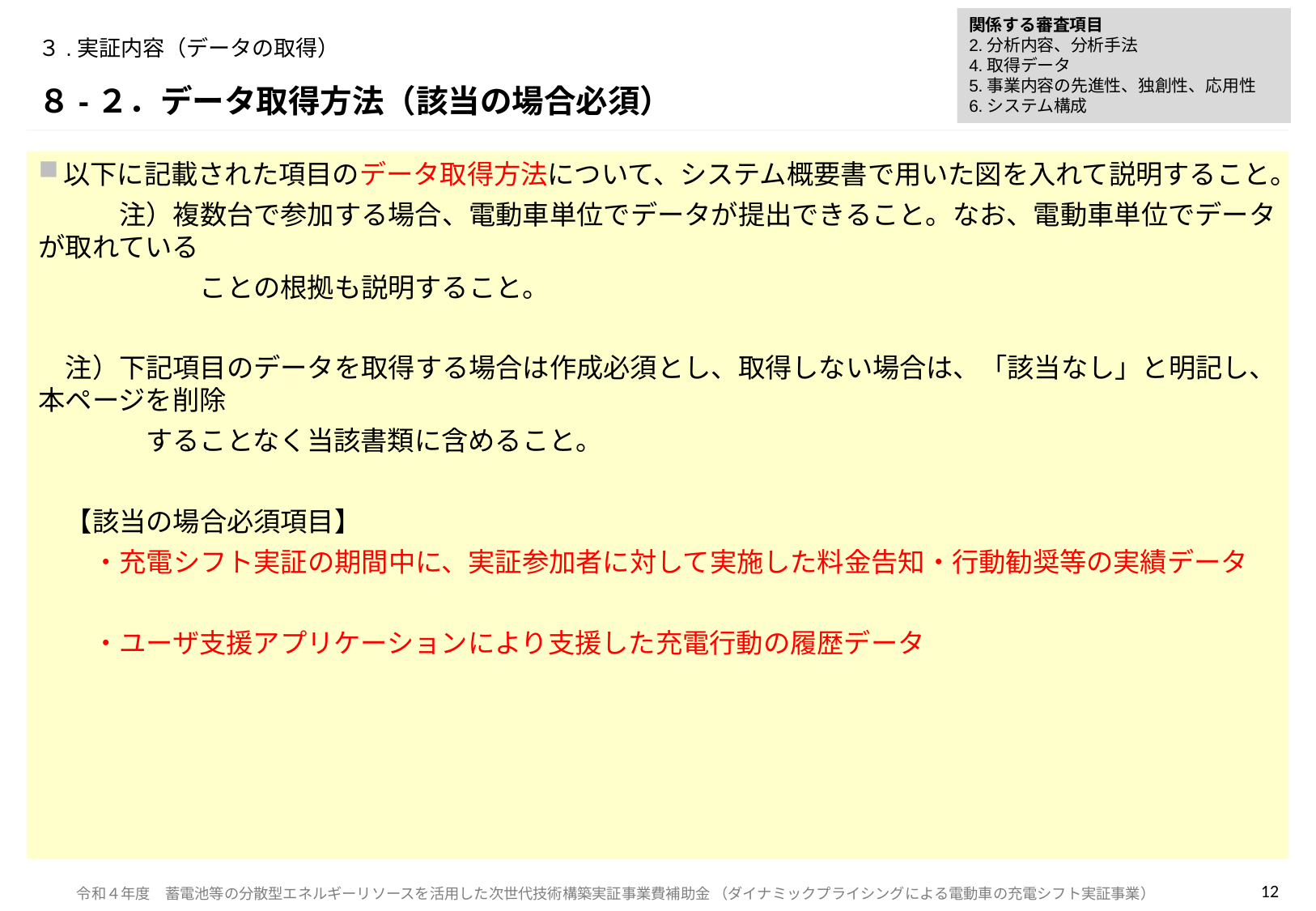

関係する審査項目
2.分析内容、分析手法
4.取得データ
5.事業内容の先進性、独創性、応用性
6.システム構成
# ３.実証内容（データの取得）
８-２．データ取得方法（該当の場合必須）

以下に記載された項目のデータ取得方法について、システム概要書で用いた図を入れて説明すること。
　　　注）複数台で参加する場合、電動車単位でデータが提出できること。なお、電動車単位でデータが取れている
　　　　　　ことの根拠も説明すること。

　注）下記項目のデータを取得する場合は作成必須とし、取得しない場合は、「該当なし」と明記し、本ページを削除
　　　　することなく当該書類に含めること。

　【該当の場合必須項目】
　　・充電シフト実証の期間中に、実証参加者に対して実施した料金告知・行動勧奨等の実績データ

　　・ユーザ支援アプリケーションにより支援した充電行動の履歴データ